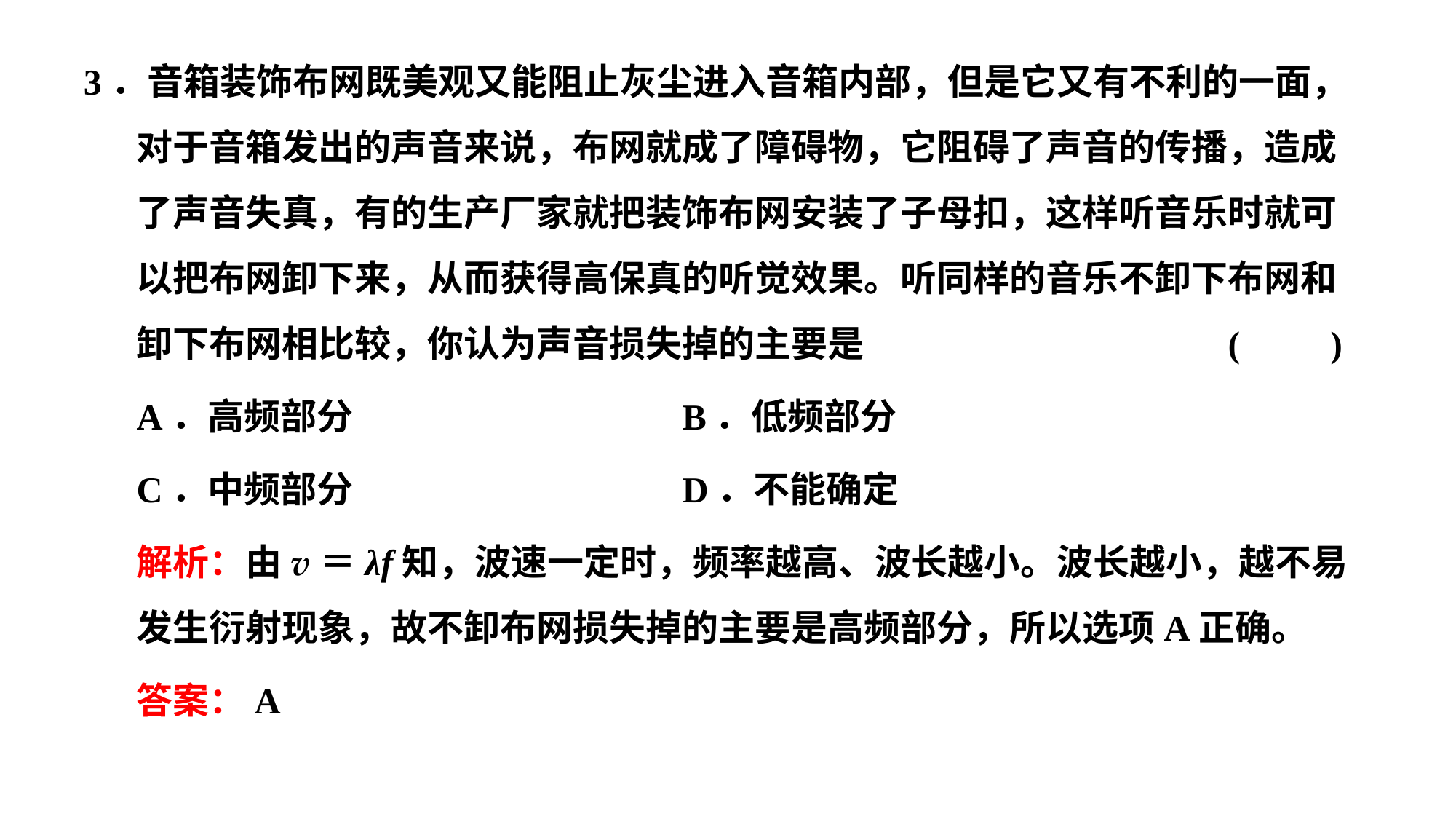

3．音箱装饰布网既美观又能阻止灰尘进入音箱内部，但是它又有不利的一面，对于音箱发出的声音来说，布网就成了障碍物，它阻碍了声音的传播，造成了声音失真，有的生产厂家就把装饰布网安装了子母扣，这样听音乐时就可以把布网卸下来，从而获得高保真的听觉效果。听同样的音乐不卸下布网和卸下布网相比较，你认为声音损失掉的主要是				(　　)
A．高频部分  			B．低频部分
C．中频部分  			D．不能确定
解析：由v＝λf知，波速一定时，频率越高、波长越小。波长越小，越不易发生衍射现象，故不卸布网损失掉的主要是高频部分，所以选项A正确。
答案：A